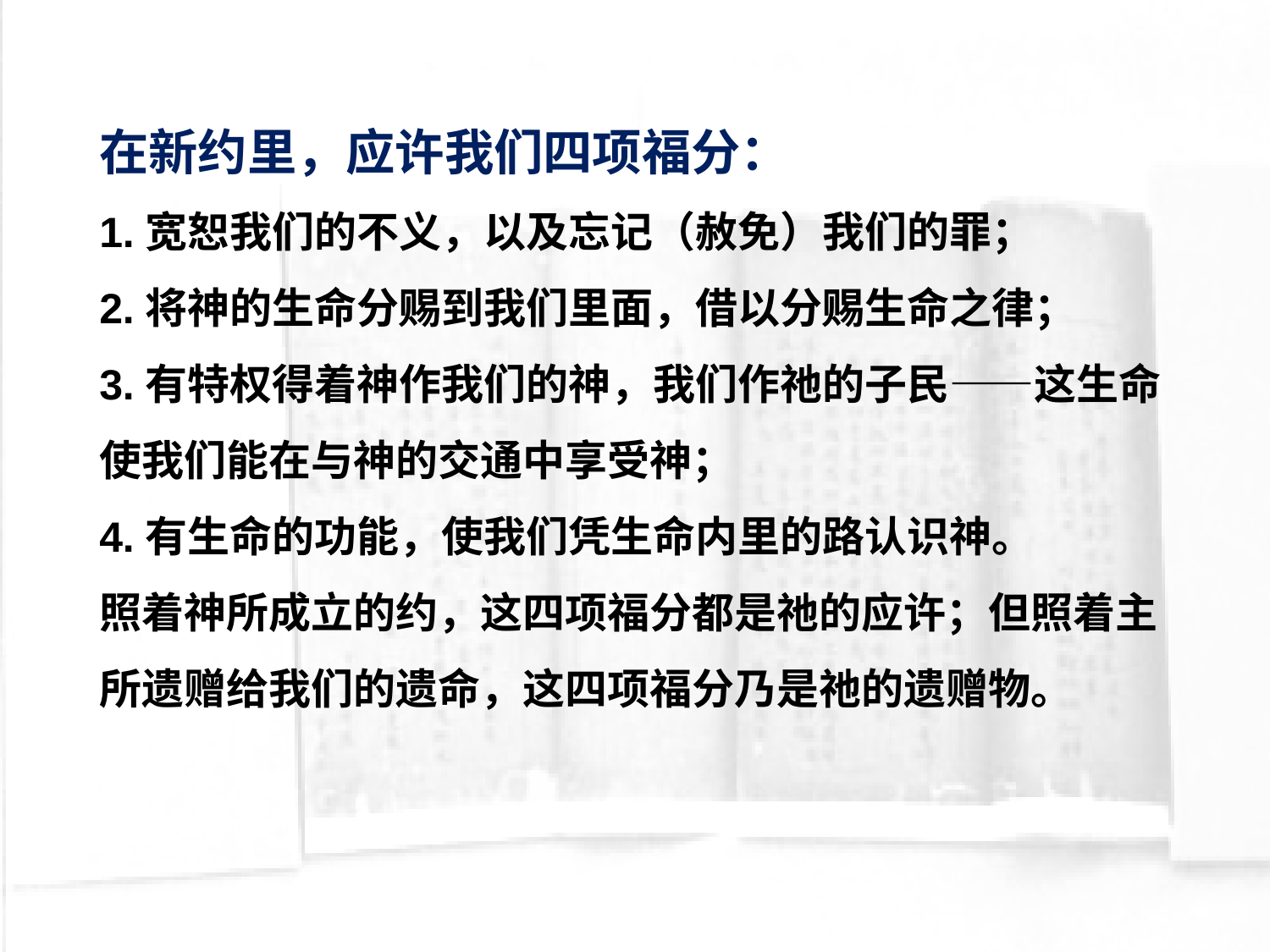

在新约里，应许我们四项福分：
1.宽恕我们的不义，以及忘记（赦免）我们的罪；
2.将神的生命分赐到我们里面，借以分赐生命之律；
3.有特权得着神作我们的神，我们作祂的子民——这生命使我们能在与神的交通中享受神；
4.有生命的功能，使我们凭生命内里的路认识神。
照着神所成立的约，这四项福分都是祂的应许；但照着主所遗赠给我们的遗命，这四项福分乃是祂的遗赠物。